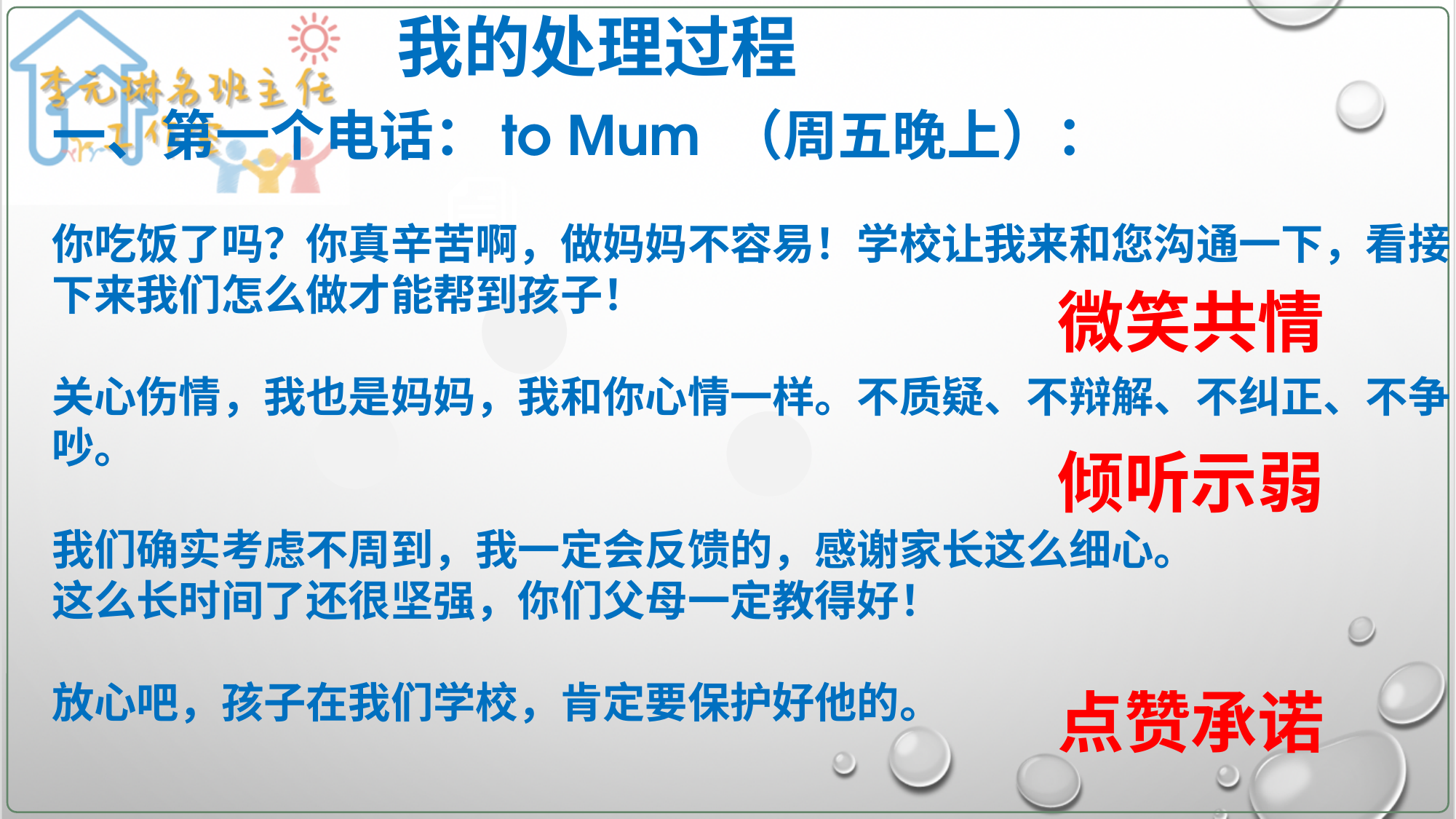

# 我的处理过程

一、第一个电话：to Mum （周五晚上）：

你吃饭了吗？你真辛苦啊，做妈妈不容易！学校让我来和您沟通一下，看接下来我们怎么做才能帮到孩子！

关心伤情，我也是妈妈，我和你心情一样。不质疑、不辩解、不纠正、不争吵。

我们确实考虑不周到，我一定会反馈的，感谢家长这么细心。
这么长时间了还很坚强，你们父母一定教得好！

放心吧，孩子在我们学校，肯定要保护好他的。

微笑共情

倾听示弱

点赞承诺